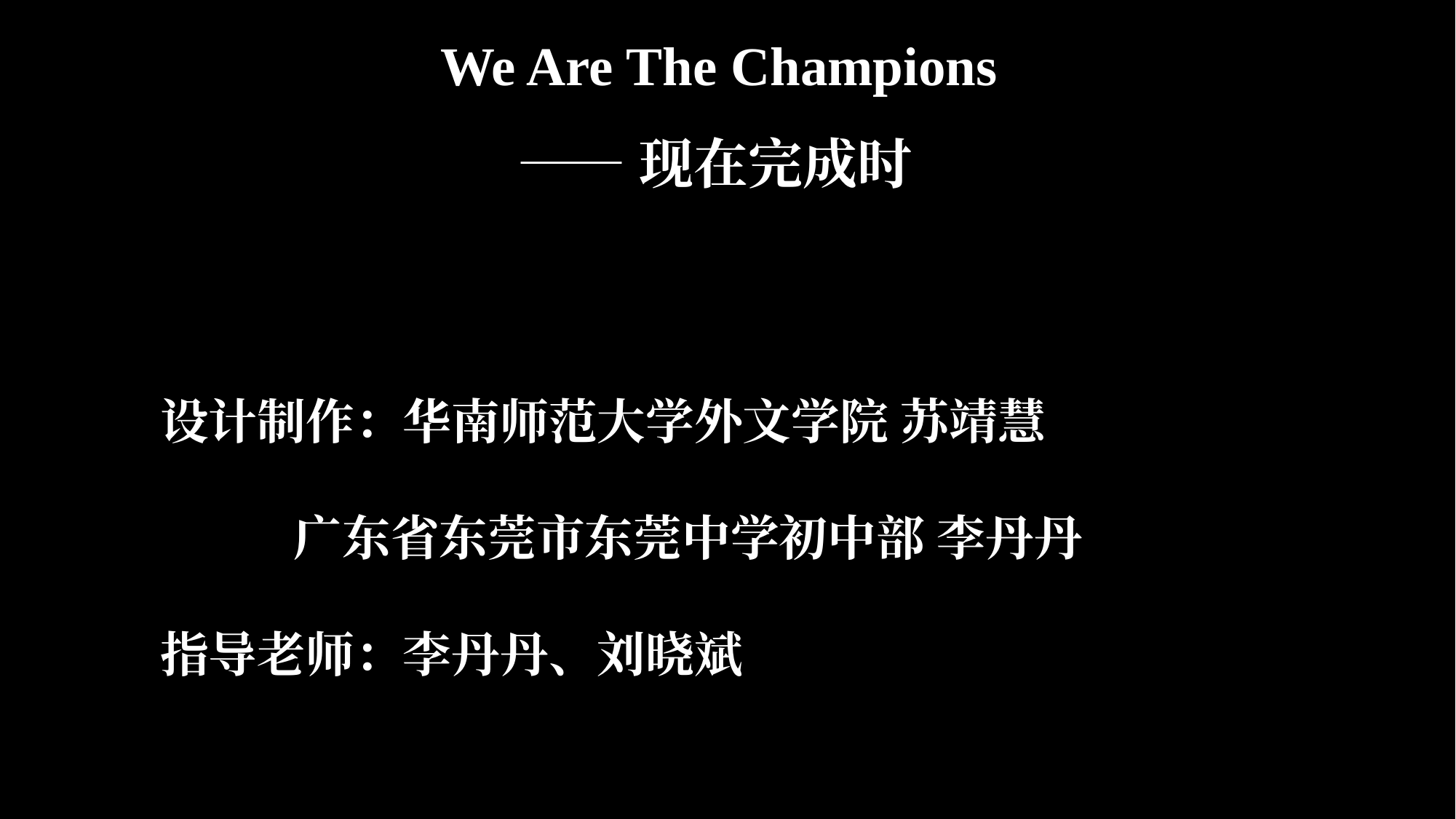

We Are The Champions
——现在完成时
设计制作：华南师范大学外文学院 苏靖慧
          广东省东莞市东莞中学初中部 李丹丹
指导老师：李丹丹、刘晓斌